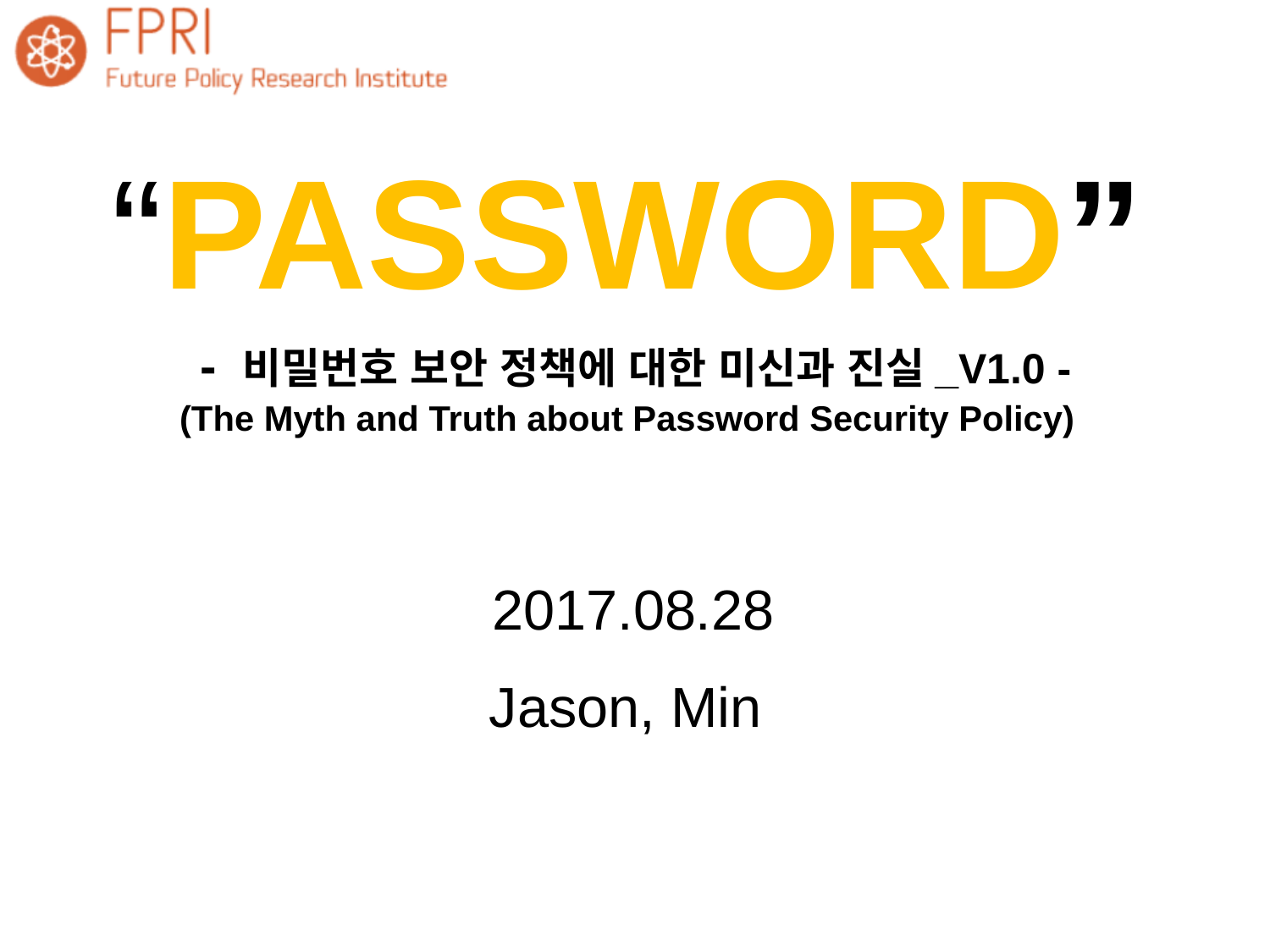

“PASSWORD”
 - 비밀번호 보안 정책에 대한 미신과 진실_V1.0 -
(The Myth and Truth about Password Security Policy)
2017.08.28

Jason, Min